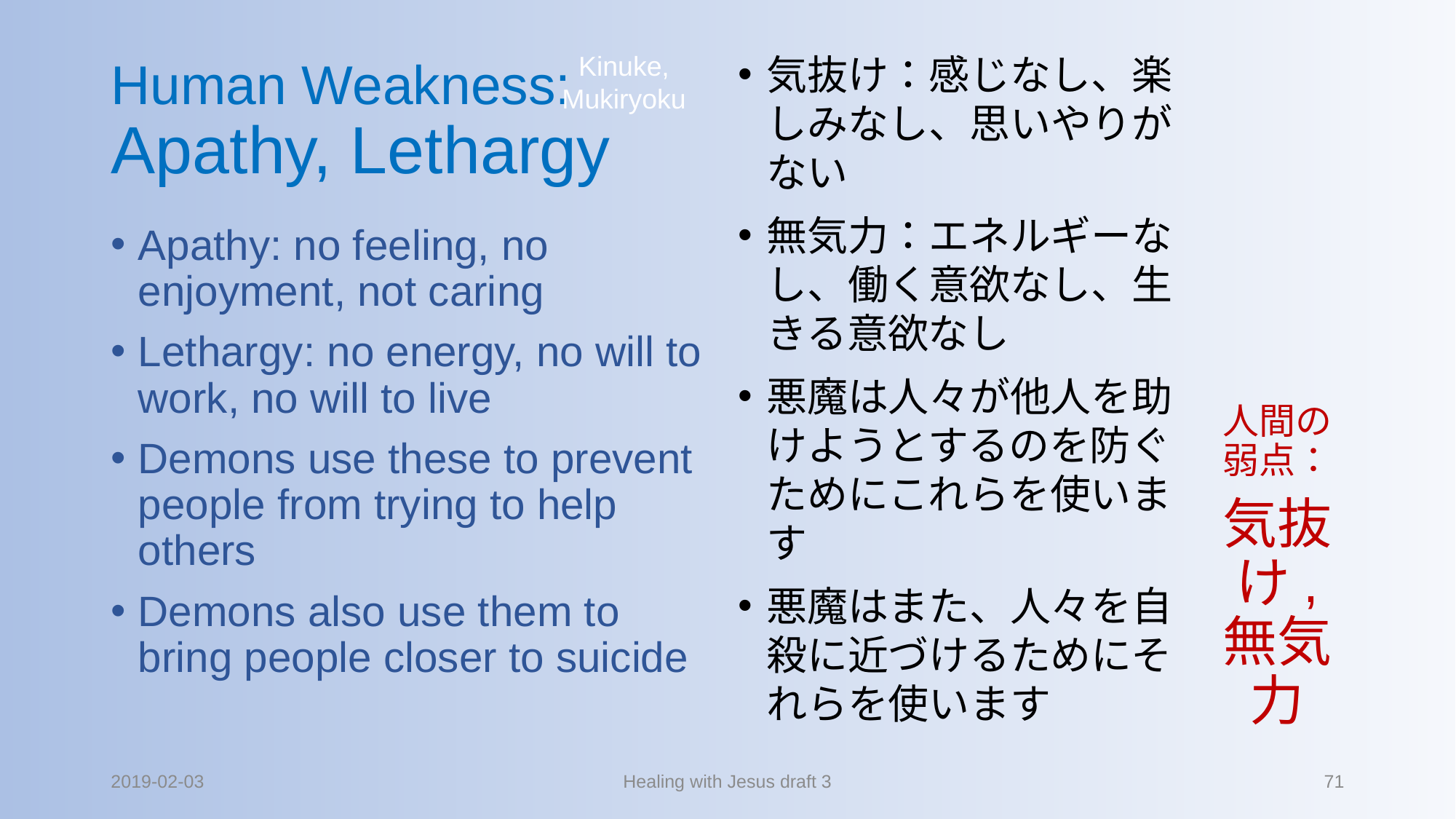

# Human Weakness: Apathy, Lethargy
Kinuke,
Mukiryoku
気抜け：感じなし、楽しみなし、思いやりがない
無気力：エネルギーなし、働く意欲なし、生きる意欲なし
悪魔は人々が他人を助けようとするのを防ぐためにこれらを使います
悪魔はまた、人々を自殺に近づけるためにそれらを使います
人間の弱点：
気抜け, 無気力
Apathy: no feeling, no enjoyment, not caring
Lethargy: no energy, no will to work, no will to live
Demons use these to prevent people from trying to help others
Demons also use them to bring people closer to suicide
2019-02-03
Healing with Jesus draft 3
71